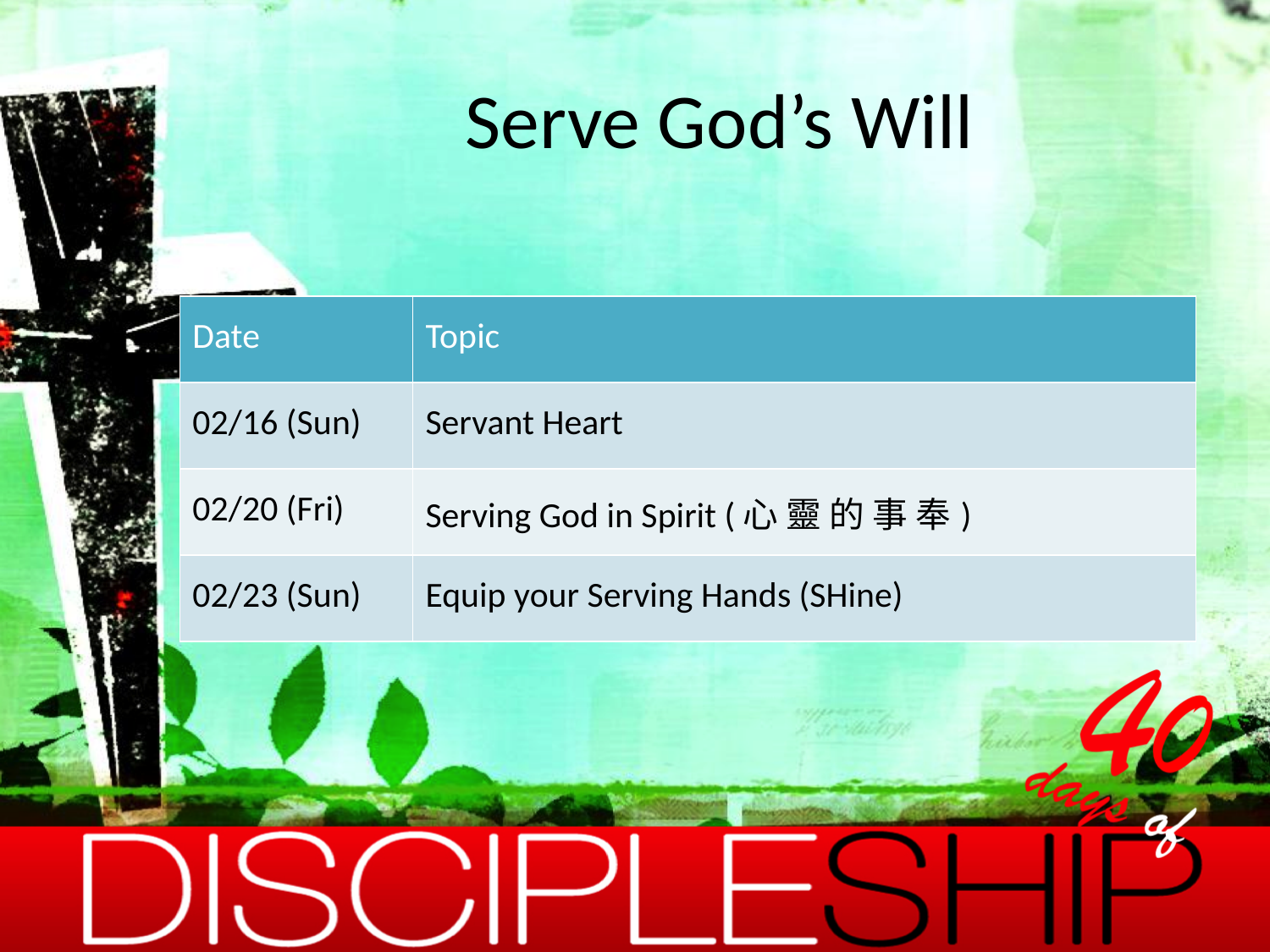

# Serve God’s Will
| Date | Topic |
| --- | --- |
| 02/16 (Sun) | Servant Heart |
| 02/20 (Fri) | Serving God in Spirit (心 靈 的 事 奉) |
| 02/23 (Sun) | Equip your Serving Hands (SHine) |